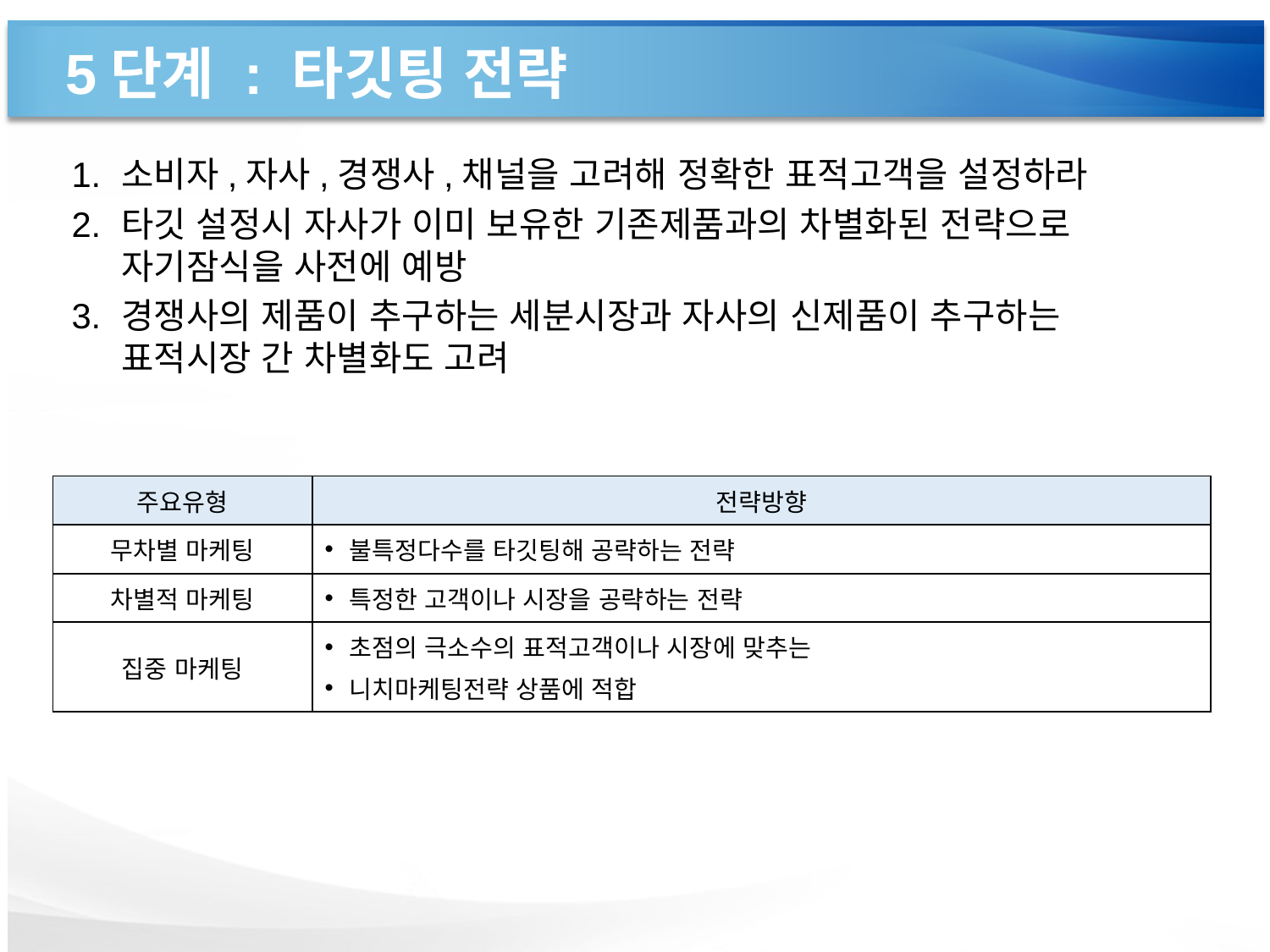

# 5단계 : 타깃팅 전략
소비자,자사,경쟁사,채널을 고려해 정확한 표적고객을 설정하라
타깃 설정시 자사가 이미 보유한 기존제품과의 차별화된 전략으로 자기잠식을 사전에 예방
경쟁사의 제품이 추구하는 세분시장과 자사의 신제품이 추구하는 표적시장 간 차별화도 고려
| 주요유형 | 전략방향 |
| --- | --- |
| 무차별 마케팅 | 불특정다수를 타깃팅해 공략하는 전략 |
| 차별적 마케팅 | 특정한 고객이나 시장을 공략하는 전략 |
| 집중 마케팅 | 초점의 극소수의 표적고객이나 시장에 맞추는 니치마케팅전략 상품에 적합 |